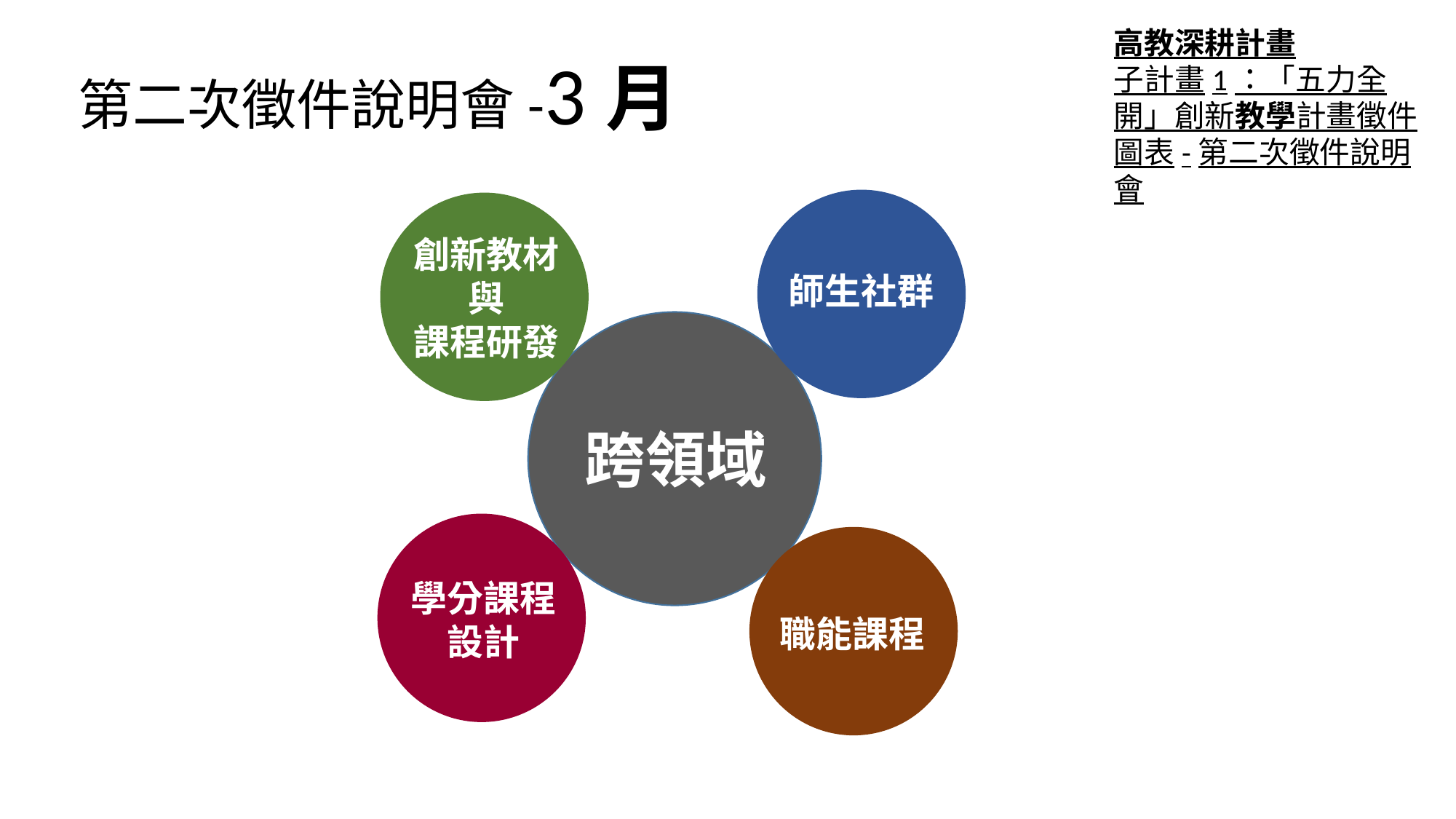

高教深耕計畫
子計畫1：「五力全開」創新教學計畫徵件圖表-第二次徵件說明會
# 第二次徵件說明會-3月

師生社群

創新教材
與
課程研發

跨領域

學分課程設計

職能課程